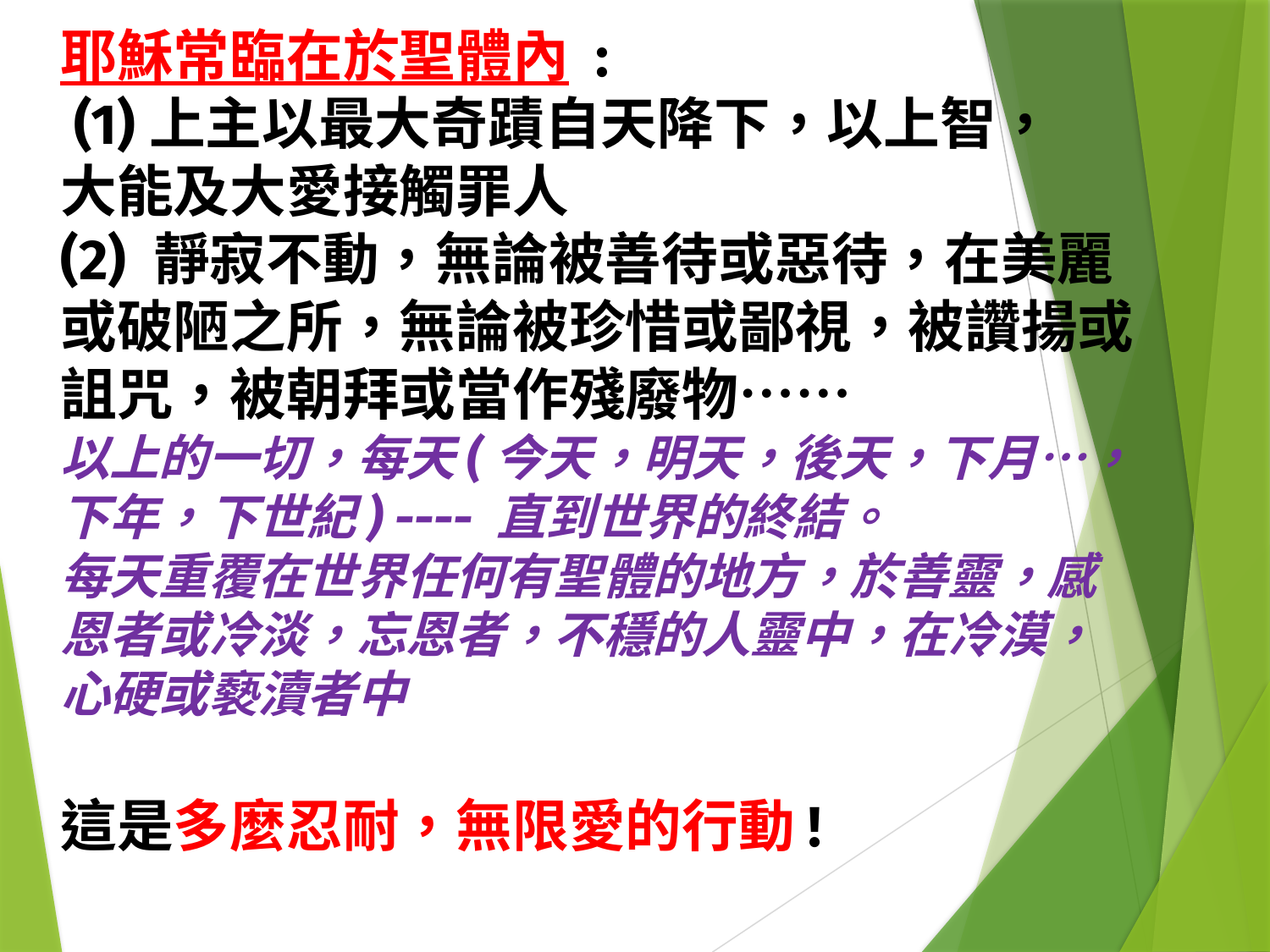

耶穌常臨在於聖體內 :
 (1)上主以最大奇蹟自天降下，以上智，
大能及大愛接觸罪人
(2) 靜寂不動，無論被善待或惡待，在美麗或破陋之所，無論被珍惜或鄙視，被讚揚或詛咒，被朝拜或當作殘廢物……
以上的一切，每天(今天，明天，後天，下月…，下年，下世紀) ---- 直到世界的終結。
每天重覆在世界任何有聖體的地方，於善靈，感恩者或冷淡，忘恩者，不穩的人靈中，在冷漠，心硬或褻瀆者中

這是多麼忍耐，無限愛的行動!